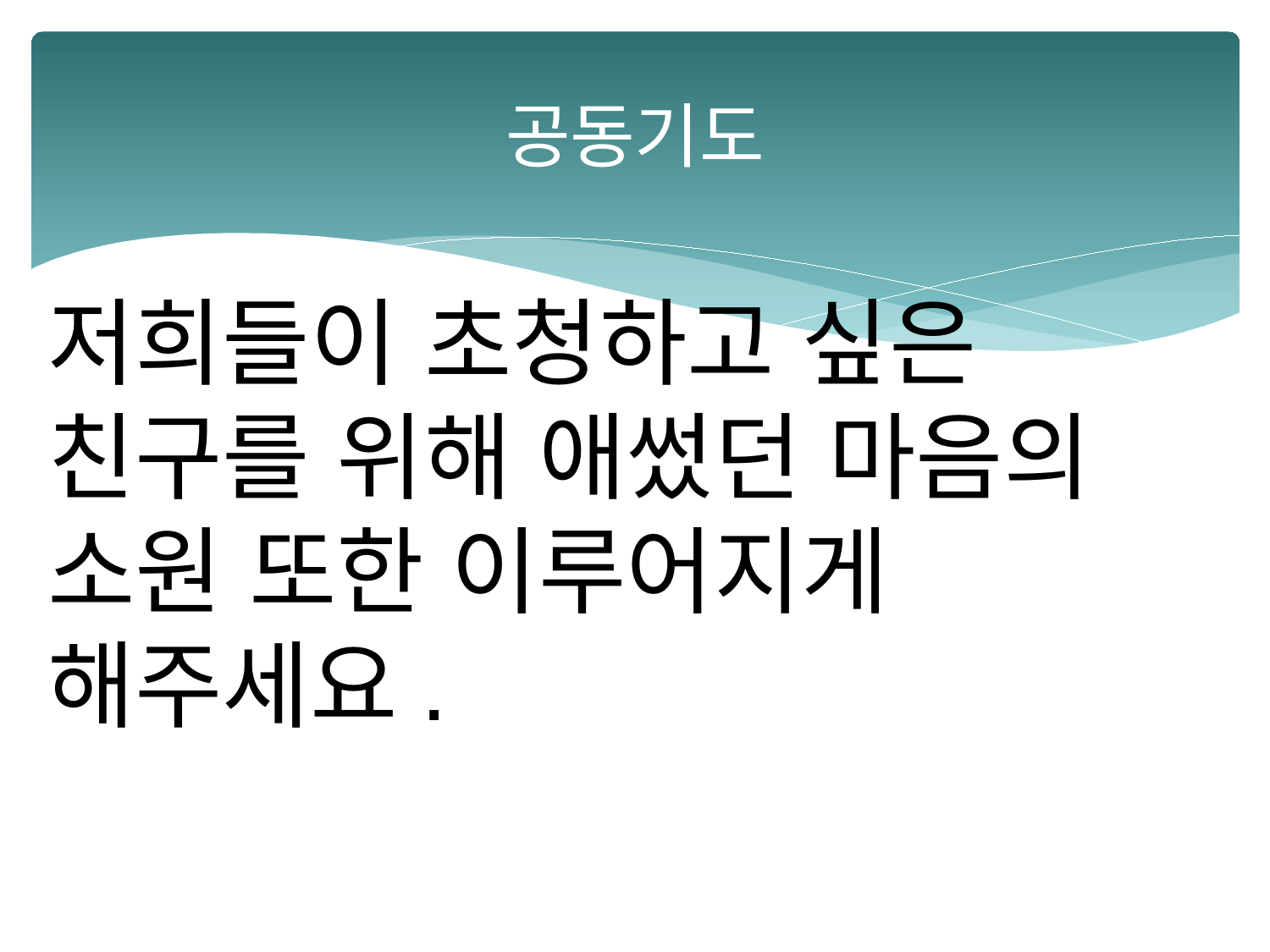

# 공동기도

저희들이 초청하고 싶은
친구를 위해 애썼던 마음의
소원 또한 이루어지게
해주세요.